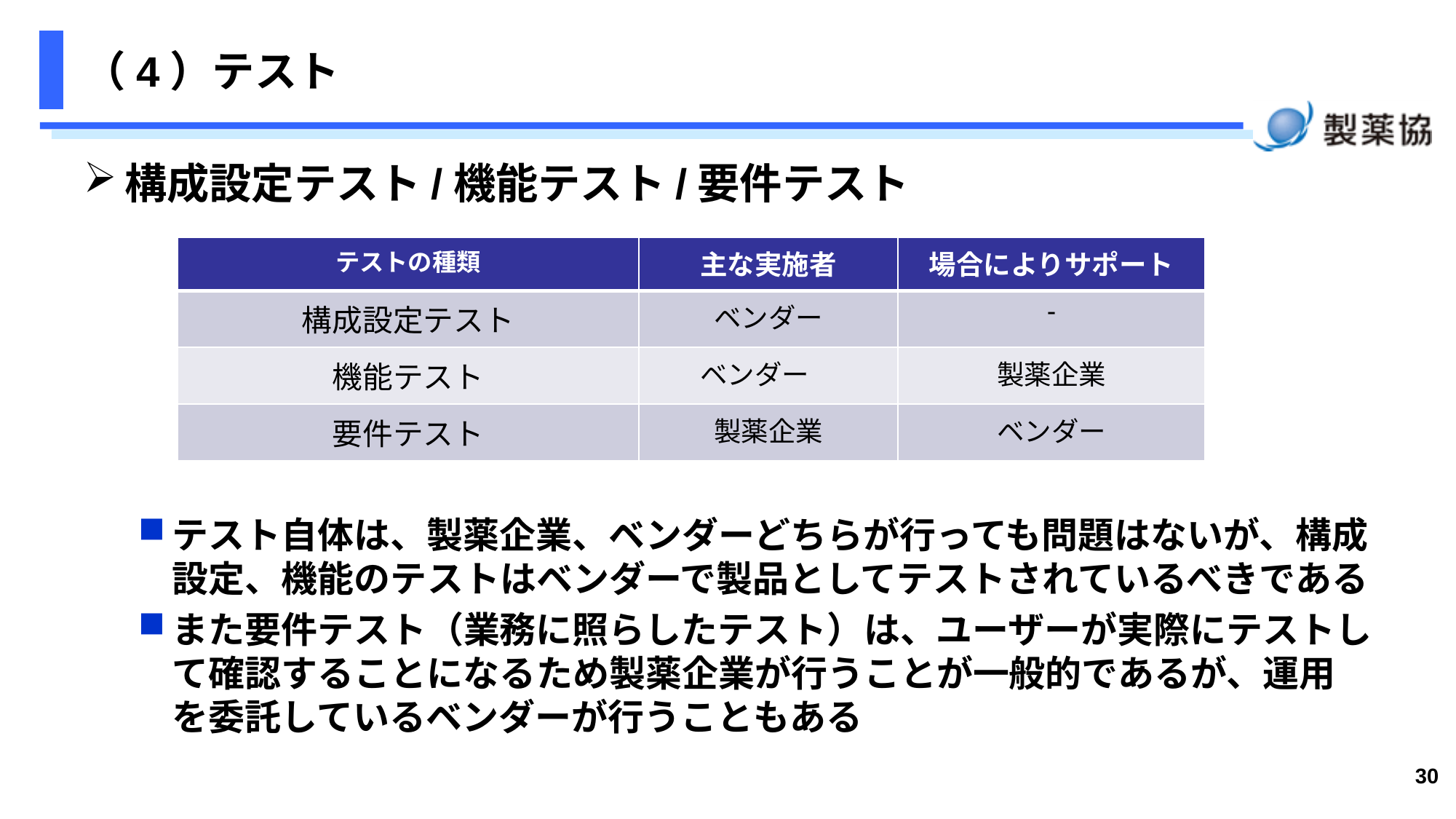

# （4）テスト
構成設定テスト/機能テスト/要件テスト

テスト自体は、製薬企業、ベンダーどちらが行っても問題はないが、構成設定、機能のテストはベンダーで製品としてテストされているべきである
また要件テスト（業務に照らしたテスト）は、ユーザーが実際にテストして確認することになるため製薬企業が行うことが一般的であるが、運用を委託しているベンダーが行うこともある
| テストの種類 | 主な実施者 | 場合によりサポート |
| --- | --- | --- |
| 構成設定テスト | ベンダー | - |
| 機能テスト | ベンダー | 製薬企業 |
| 要件テスト | 製薬企業 | ベンダー |

30